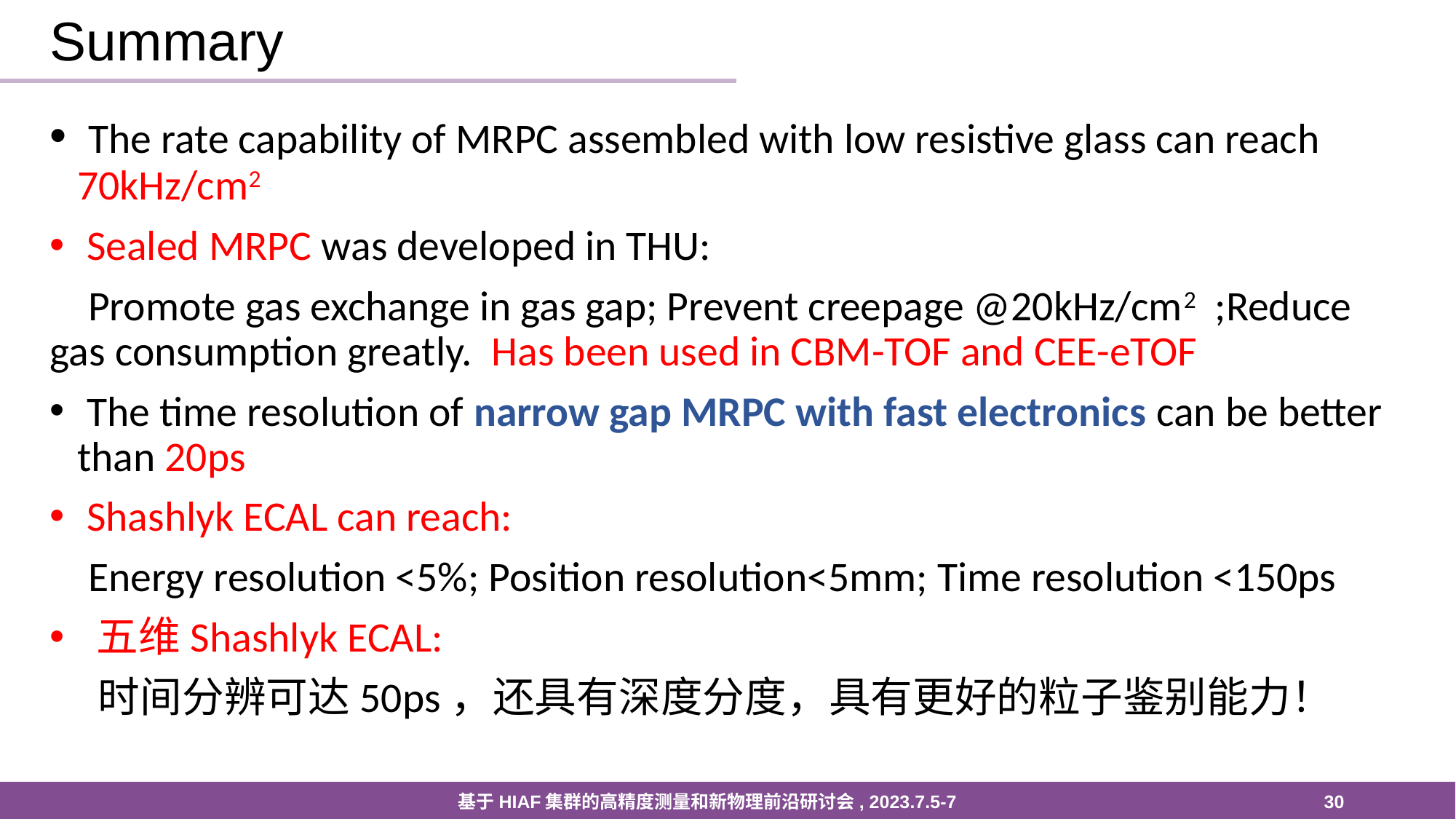

# Summary
 The rate capability of MRPC assembled with low resistive glass can reach 70kHz/cm2
 Sealed MRPC was developed in THU:
    Promote gas exchange in gas gap; Prevent creepage @20kHz/cm2  ;Reduce  gas consumption greatly.  Has been used in CBM-TOF and CEE-eTOF
 The time resolution of narrow gap MRPC with fast electronics can be better  than 20ps
 Shashlyk ECAL can reach:
    Energy resolution <5%; Position resolution<5mm; Time resolution <150ps
 五维Shashlyk ECAL:
    时间分辨可达50ps，还具有深度分度，具有更好的粒子鉴别能力！
基于HIAF集群的高精度测量和新物理前沿研讨会, 2023.7.5-7
30